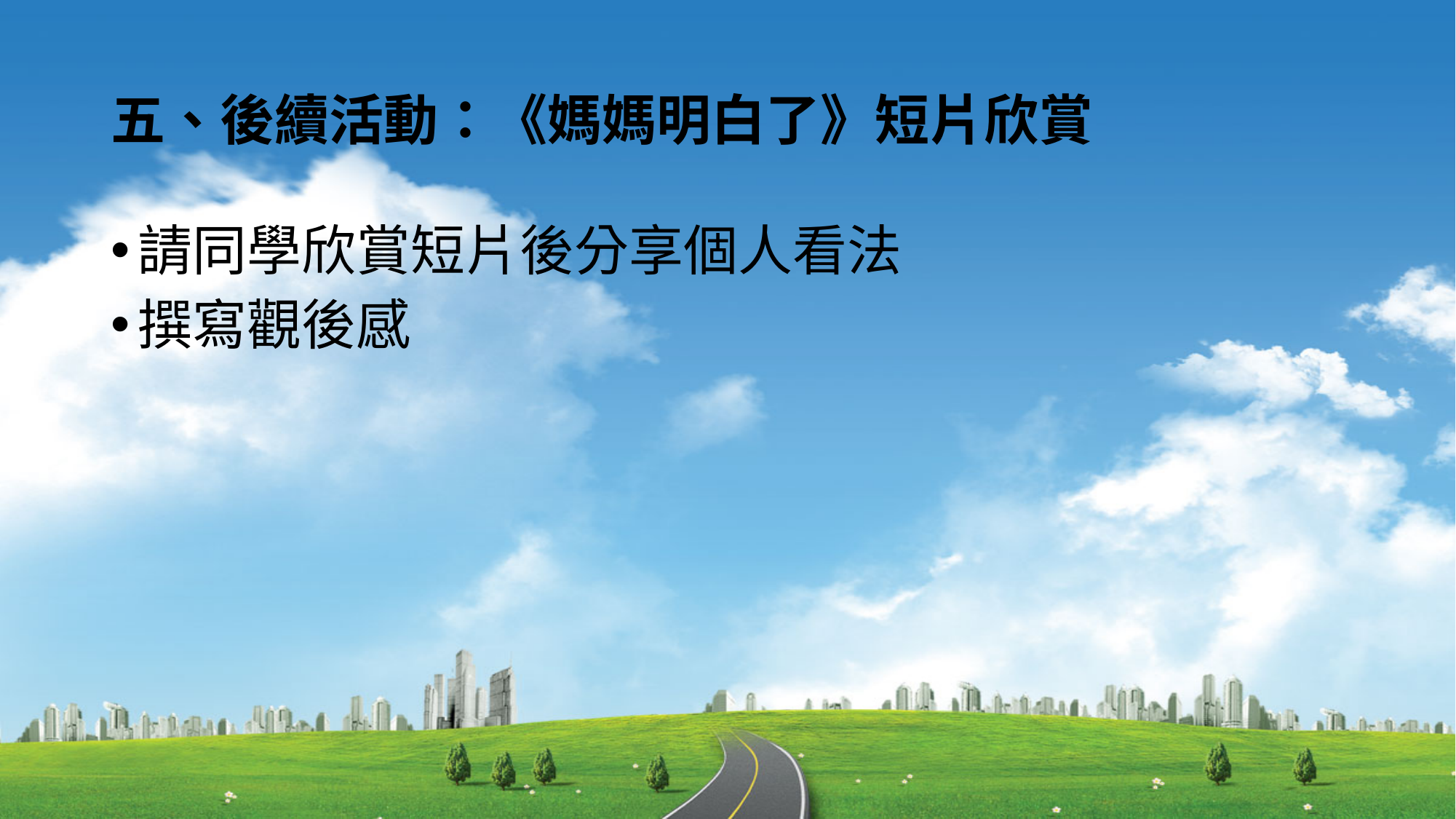

# 五、後續活動：《媽媽明白了》短片欣賞
請同學欣賞短片後分享個人看法
撰寫觀後感